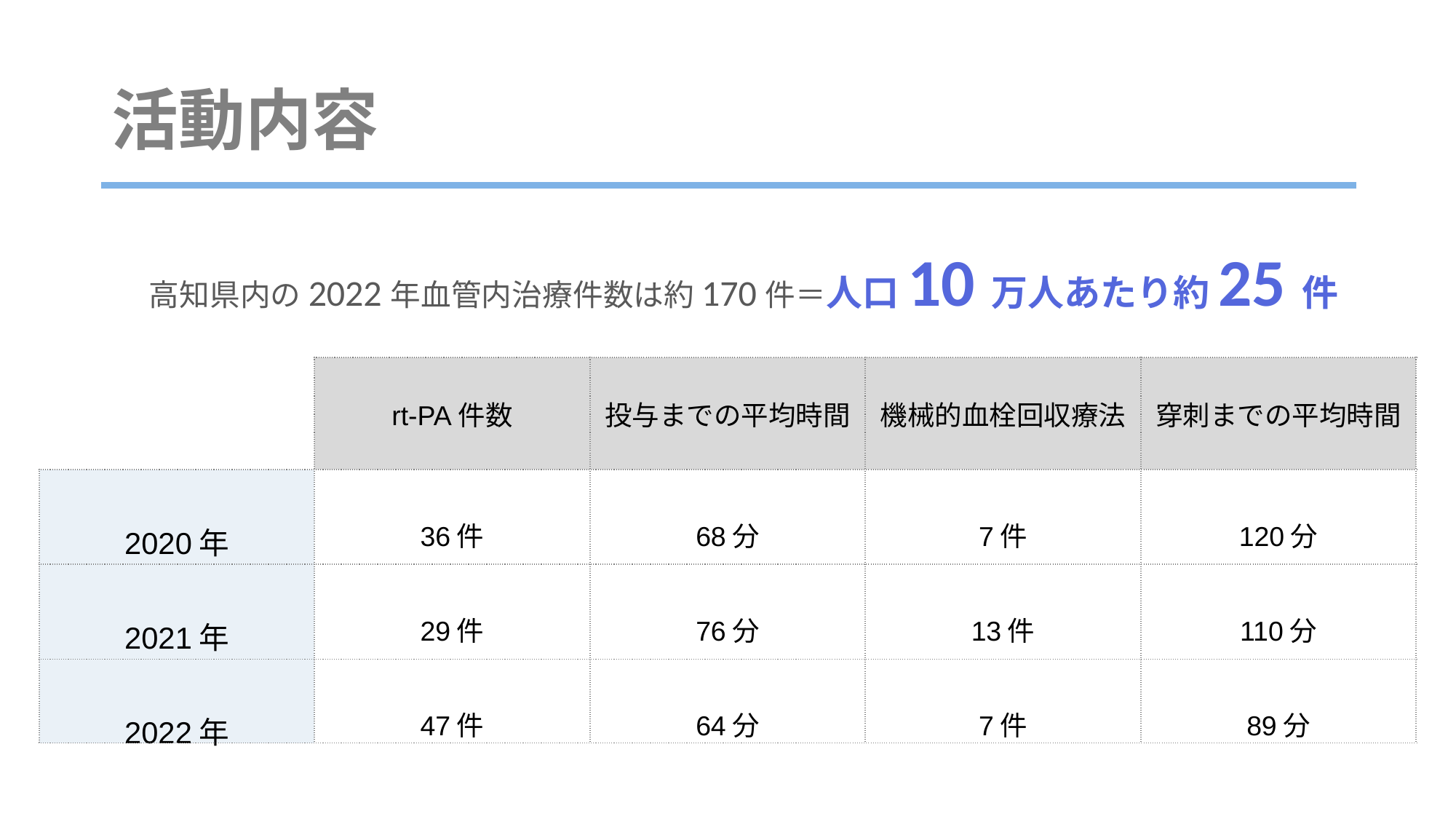

# 活動内容
高知県内の2022年血管内治療件数は約170件＝人口10万人あたり約25件
|  | rt-PA件数 | 投与までの平均時間 | 機械的血栓回収療法 | 穿刺までの平均時間 |
| --- | --- | --- | --- | --- |
| 2020年 | 36件 | 68分 | 7件 | 120分 |
| 2021年 | 29件 | 76分 | 13件 | 110分 |
| 2022年 | 47件 | 64分 | 7件 | 89分 |